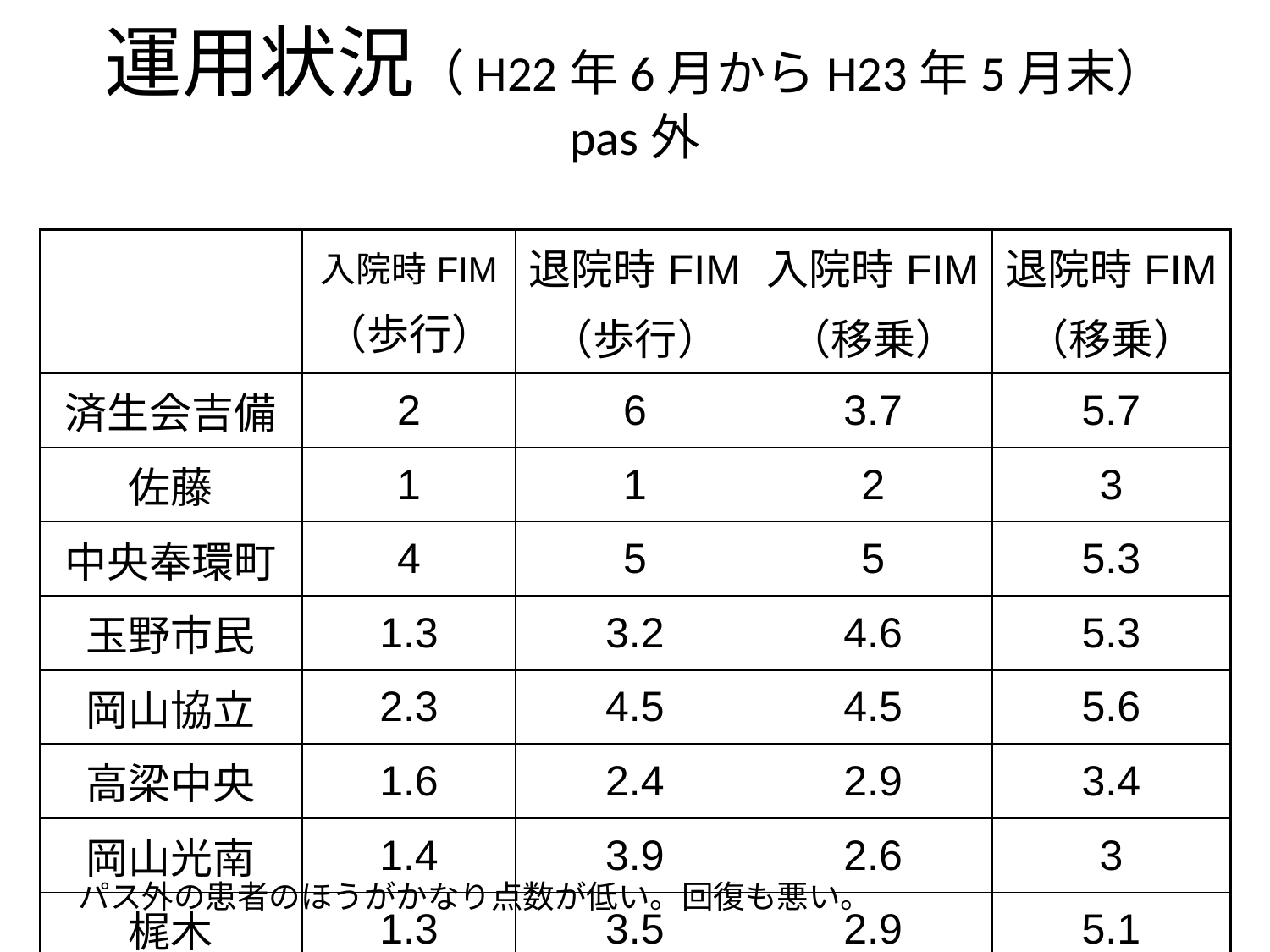

# 運用状況（H22年6月からH23年5月末） pas外
|  | 入院時FIM （歩行） | 退院時FIM （歩行） | 入院時FIM （移乗） | 退院時FIM （移乗） |
| --- | --- | --- | --- | --- |
| 済生会吉備 | 2 | 6 | 3.7 | 5.7 |
| 佐藤 | 1 | 1 | 2 | 3 |
| 中央奉環町 | 4 | 5 | 5 | 5.3 |
| 玉野市民 | 1.3 | 3.2 | 4.6 | 5.3 |
| 岡山協立 | 2.3 | 4.5 | 4.5 | 5.6 |
| 高梁中央 | 1.6 | 2.4 | 2.9 | 3.4 |
| 岡山光南 | 1.4 | 3.9 | 2.6 | 3 |
| 梶木 | 1.3 | 3.5 | 2.9 | 5.1 |

パス外の患者のほうがかなり点数が低い。回復も悪い。